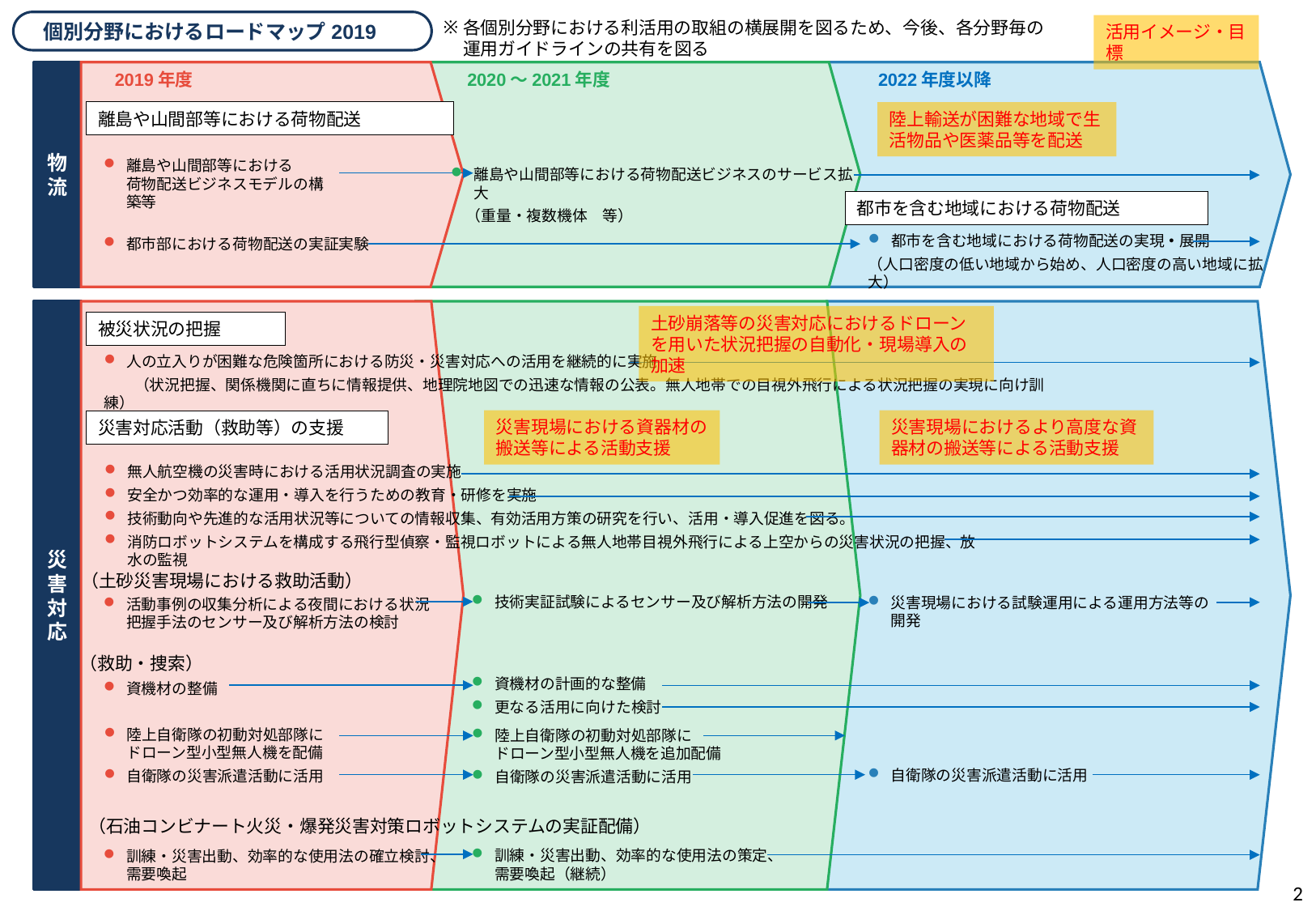

各個別分野における利活用の取組の横展開を図るため、今後、各分野毎の運用ガイドラインの共有を図る
個別分野におけるロードマップ2019
活用イメージ・目標
物流
　2019年度
　　2020～2021年度
　　2022年度以降
離島や山間部等における荷物配送
陸上輸送が困難な地域で生活物品や医薬品等を配送
離島や山間部等における
荷物配送ビジネスモデルの構築等
離島や山間部等における荷物配送ビジネスのサービス拡大
　（重量・複数機体　等）
都市を含む地域における荷物配送
都市を含む地域における荷物配送の実現・展開
（人口密度の低い地域から始め、人口密度の高い地域に拡大）
都市部における荷物配送の実証実験
災害対応

土砂崩落等の災害対応におけるドローンを用いた状況把握の自動化・現場導入の加速
被災状況の把握
⼈の⽴⼊りが困難な危険箇所における防災・災害対応への活⽤を継続的に実施
　　（状況把握、関係機関に直ちに情報提供、地理院地図での迅速な情報の公表。無⼈地帯での⽬視外⾶⾏による状況把握の実現に向け訓練）
災害現場における資器材の搬送等による活動支援
災害現場におけるより高度な資器材の搬送等による活動支援
災害対応活動（救助等）の支援
無人航空機の災害時における活用状況調査の実施
安全かつ効率的な運用・導入を行うための教育・研修を実施
技術動向や先進的な活用状況等についての情報収集、有効活用方策の研究を行い、活用・導入促進を図る。
消防ロボットシステムを構成する飛行型偵察・監視ロボットによる無人地帯目視外飛行による上空からの災害状況の把握、放水の監視
（土砂災害現場における救助活動）
技術実証試験によるセンサー及び解析方法の開発
災害現場における試験運用による運用方法等の開発
活動事例の収集分析による夜間における状況
把握手法のセンサー及び解析方法の検討
（救助・捜索）
資機材の計画的な整備
更なる活用に向けた検討

資機材の整備
陸上自衛隊の初動対処部隊に
ドローン型小型無人機を配備
自衛隊の災害派遣活動に活用
陸上自衛隊の初動対処部隊に
ドローン型小型無人機を追加配備
自衛隊の災害派遣活動に活用
自衛隊の災害派遣活動に活用
（石油コンビナート火災・爆発災害対策ロボットシステムの実証配備）
訓練・災害出動、効率的な使用法の策定、
需要喚起（継続）
訓練・災害出動、効率的な使用法の確立検討、
需要喚起
2